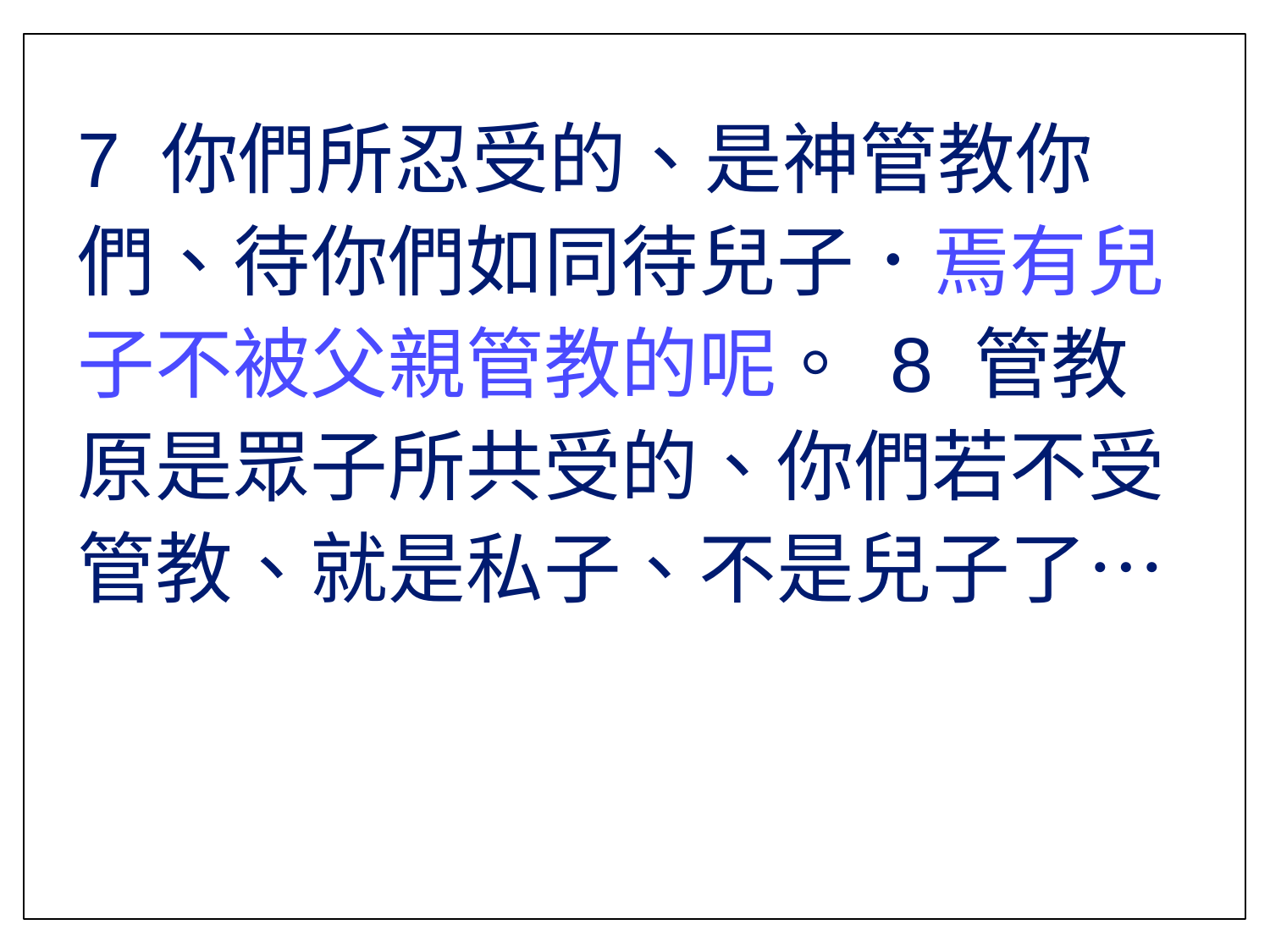

7 你們所忍受的、是神管教你們、待你們如同待兒子．焉有兒子不被父親管教的呢。 8 管教原是眾子所共受的、你們若不受管教、就是私子、不是兒子了…